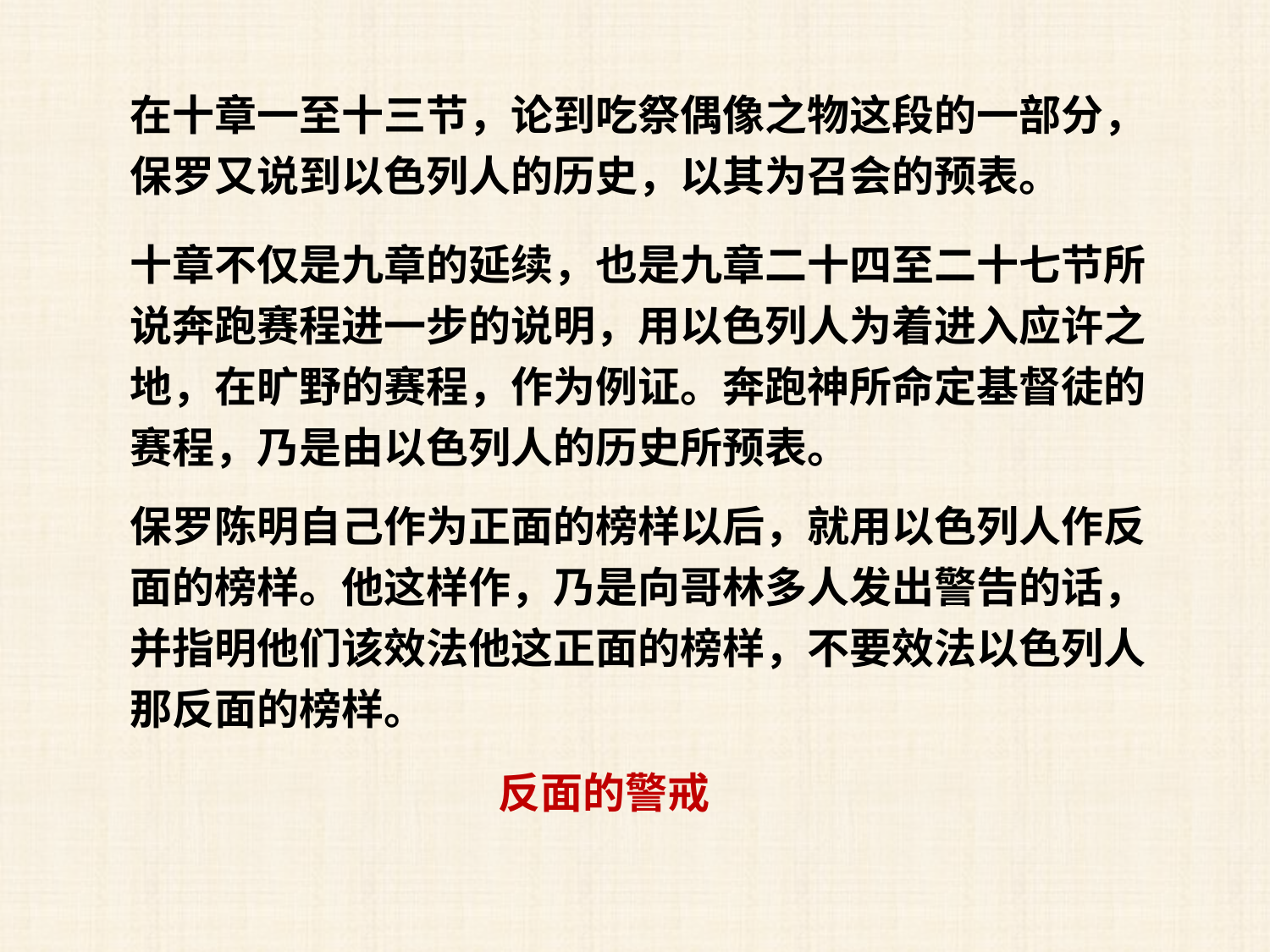

在十章一至十三节，论到吃祭偶像之物这段的一部分，保罗又说到以色列人的历史，以其为召会的预表。
十章不仅是九章的延续，也是九章二十四至二十七节所说奔跑赛程进一步的说明，用以色列人为着进入应许之地，在旷野的赛程，作为例证。奔跑神所命定基督徒的赛程，乃是由以色列人的历史所预表。
保罗陈明自己作为正面的榜样以后，就用以色列人作反面的榜样。他这样作，乃是向哥林多人发出警告的话，并指明他们该效法他这正面的榜样，不要效法以色列人那反面的榜样。
反面的警戒